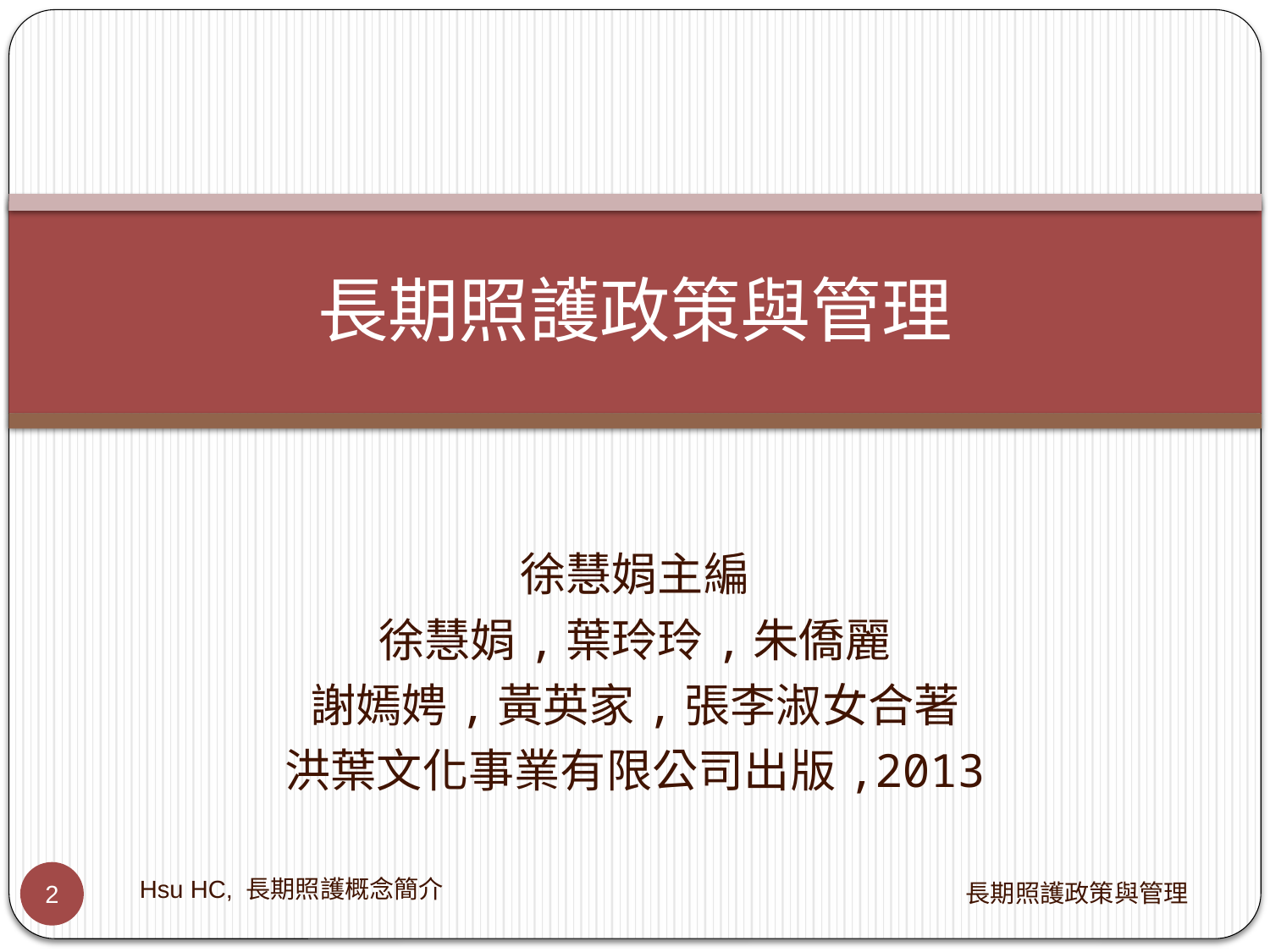

# 長期照護政策與管理
徐慧娟主編
徐慧娟,葉玲玲,朱僑麗
謝嫣娉,黃英家,張李淑女合著
洪葉文化事業有限公司出版,2013
Hsu HC, 長期照護概念簡介
長期照護政策與管理
2